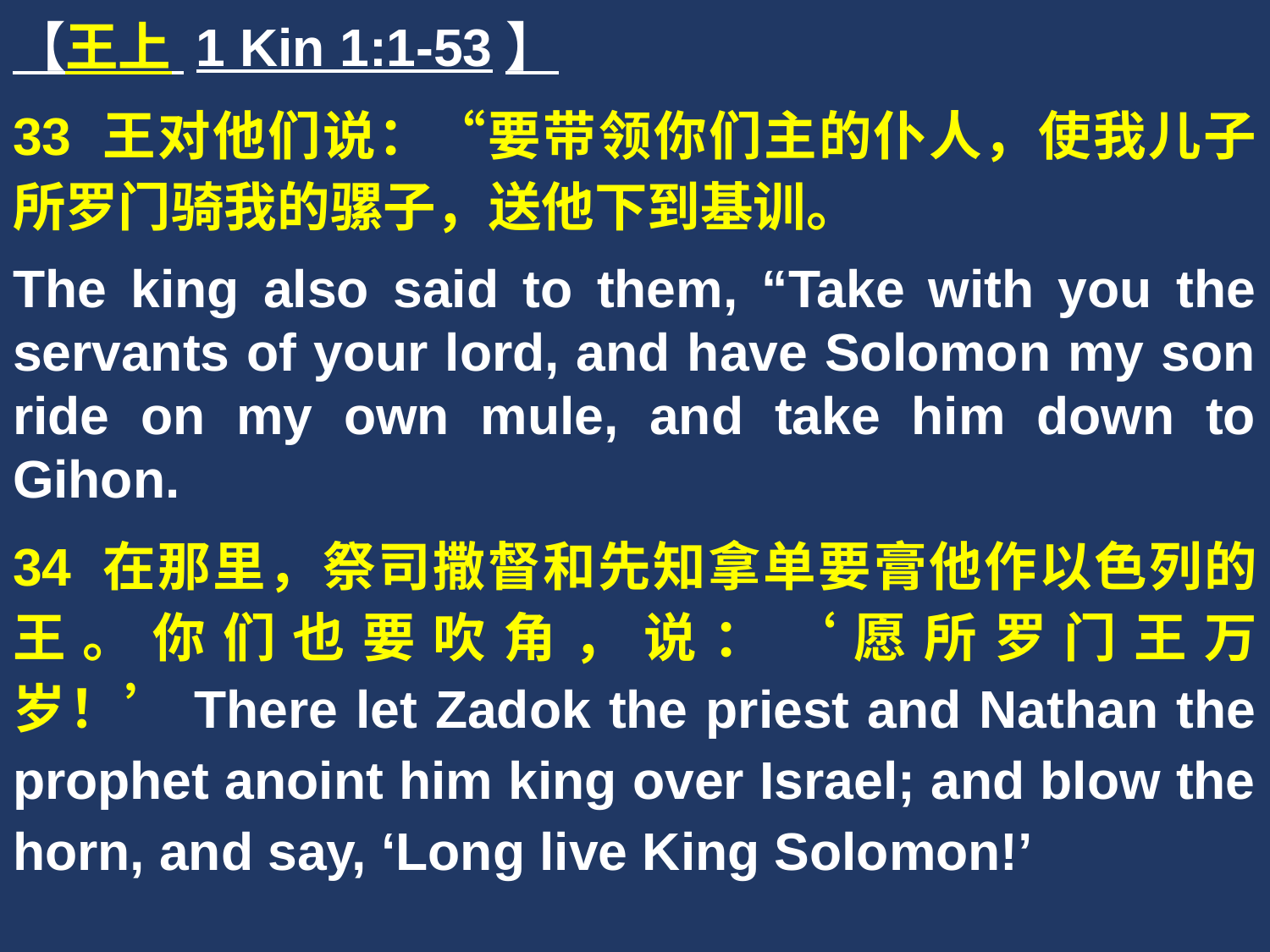

【王上 1 Kin 1:1-53】
33 王对他们说：“要带领你们主的仆人，使我儿子所罗门骑我的骡子，送他下到基训。
The king also said to them, “Take with you the servants of your lord, and have Solomon my son ride on my own mule, and take him down to Gihon.
34 在那里，祭司撒督和先知拿单要膏他作以色列的王。你们也要吹角，说：‘愿所罗门王万岁！’There let Zadok the priest and Nathan the prophet anoint him king over Israel; and blow the horn, and say, ‘Long live King Solomon!’